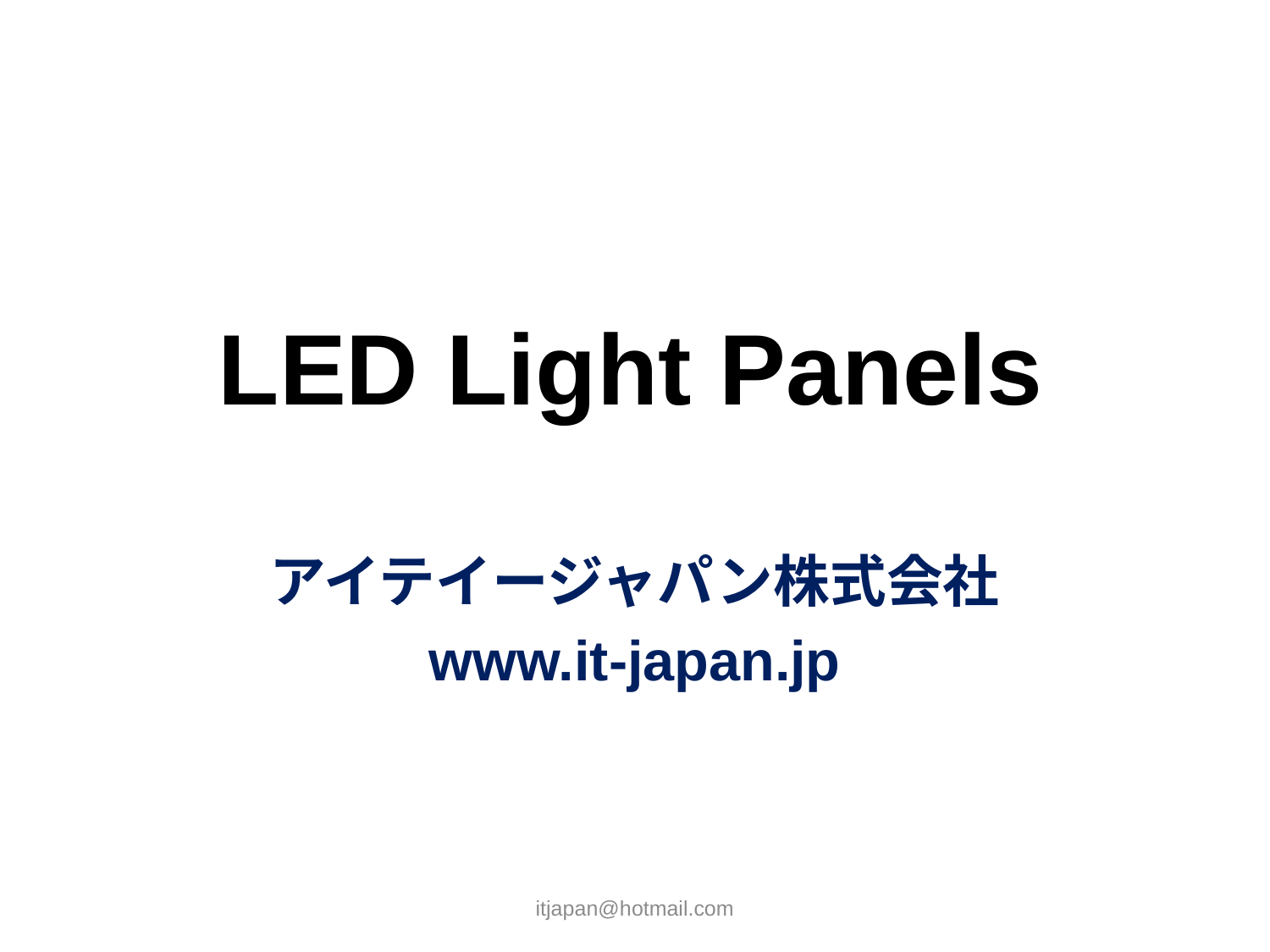

# LED Light Panels
アイテイージャパン株式会社
www.it-japan.jp
itjapan@hotmail.com